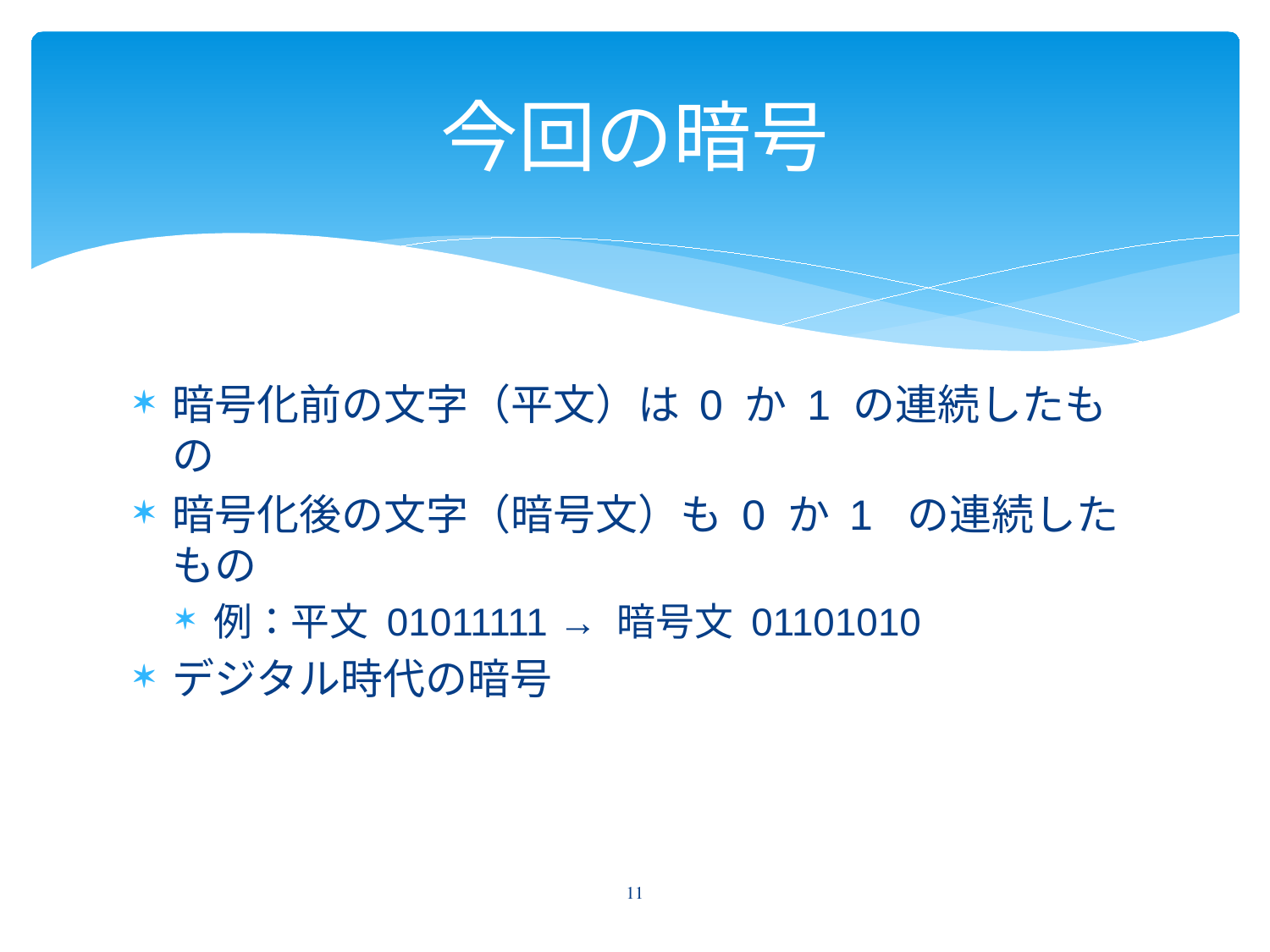

# 今回の暗号
暗号化前の文字（平文）は 0 か 1 の連続したもの
暗号化後の文字（暗号文）も 0 か 1  の連続したもの
例：平文 01011111 → 暗号文 01101010
デジタル時代の暗号
11